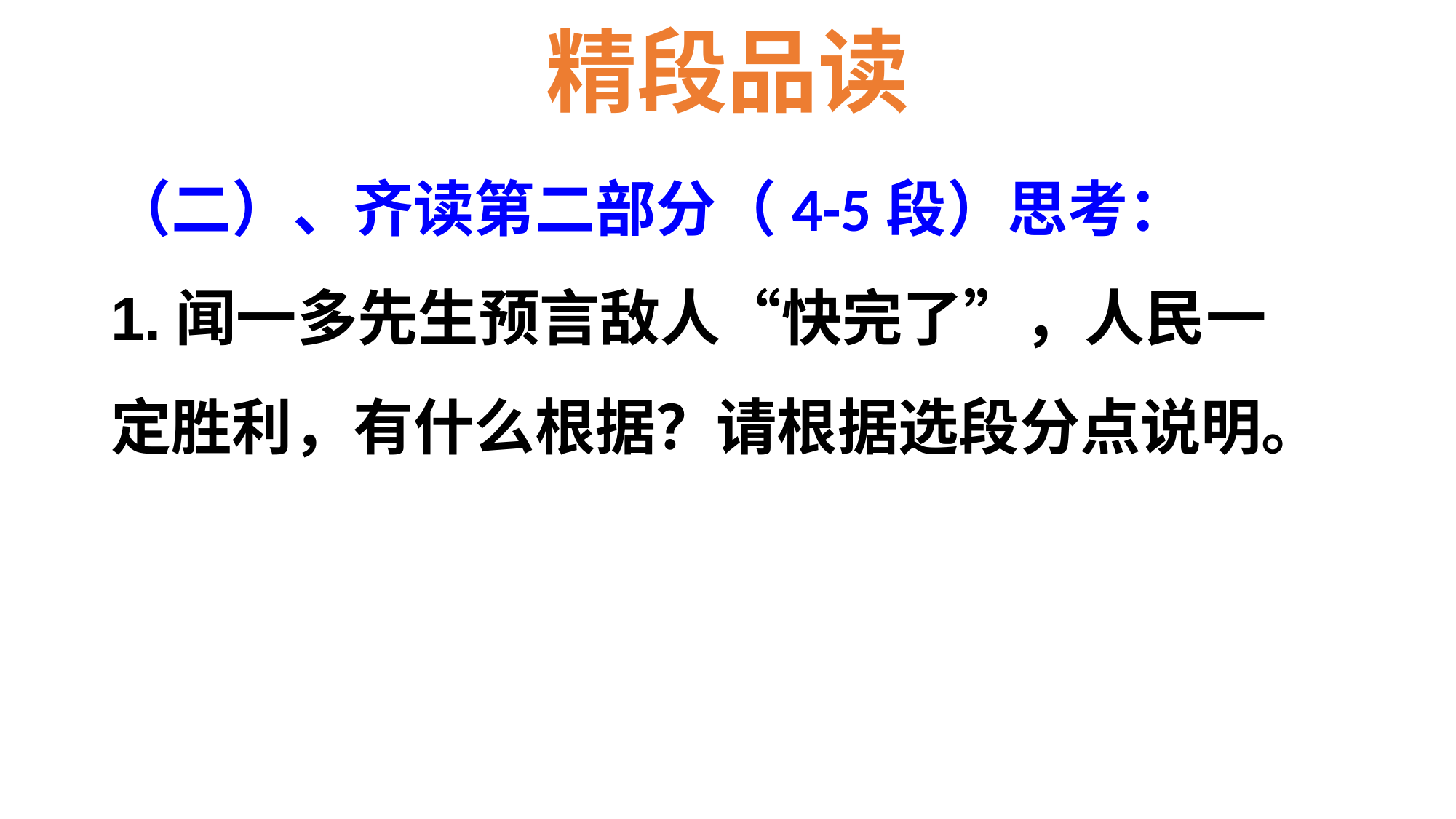

# 精段品读
（二）、齐读第二部分（4-5段）思考：
1.闻一多先生预言敌人“快完了”，人民一定胜利，有什么根据？请根据选段分点说明。